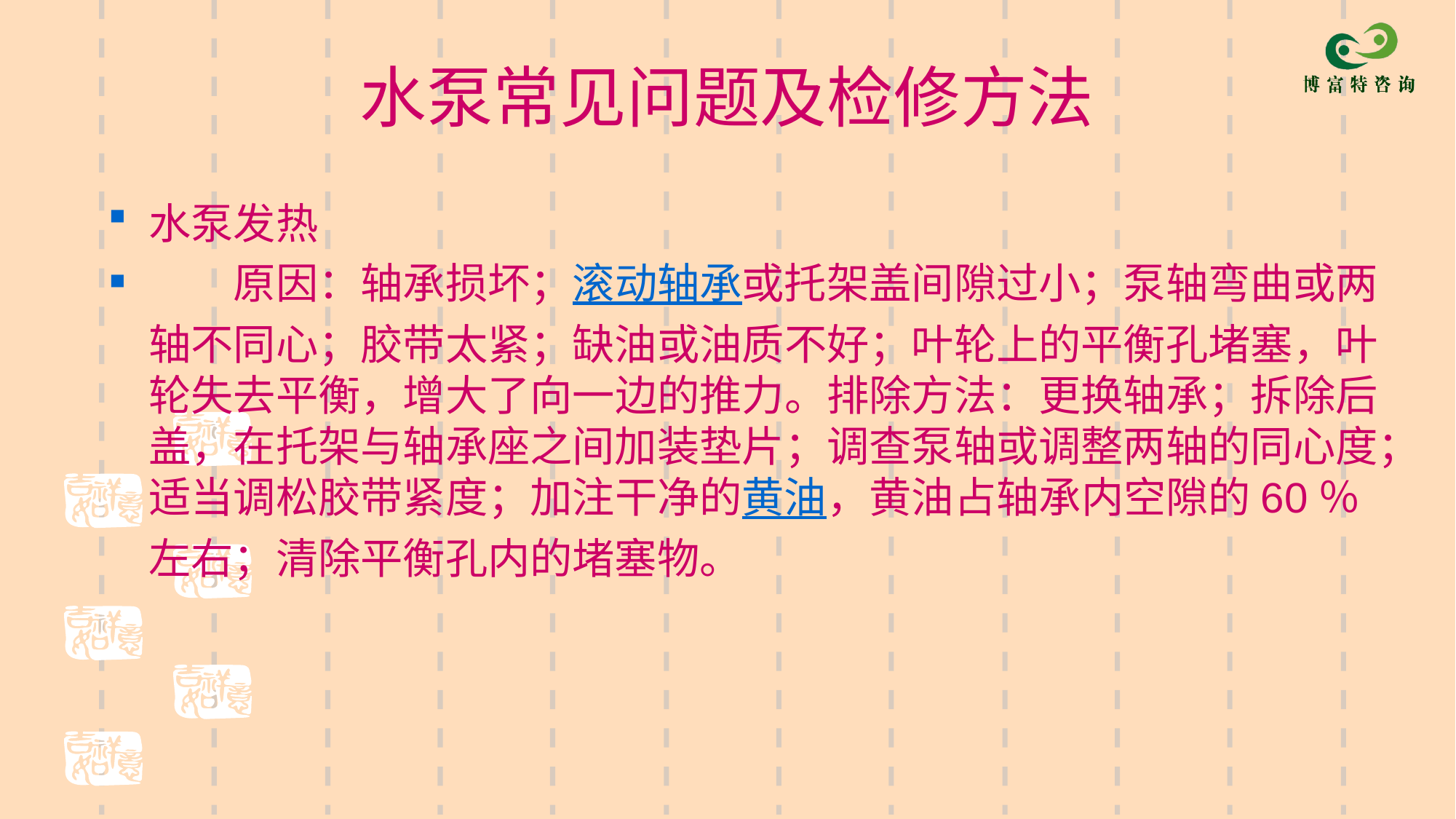

# 水泵常见问题及检修方法
水泵发热
　　原因：轴承损坏；滚动轴承或托架盖间隙过小；泵轴弯曲或两轴不同心；胶带太紧；缺油或油质不好；叶轮上的平衡孔堵塞，叶轮失去平衡，增大了向一边的推力。排除方法：更换轴承；拆除后盖，在托架与轴承座之间加装垫片；调查泵轴或调整两轴的同心度；适当调松胶带紧度；加注干净的黄油，黄油占轴承内空隙的60％左右；清除平衡孔内的堵塞物。